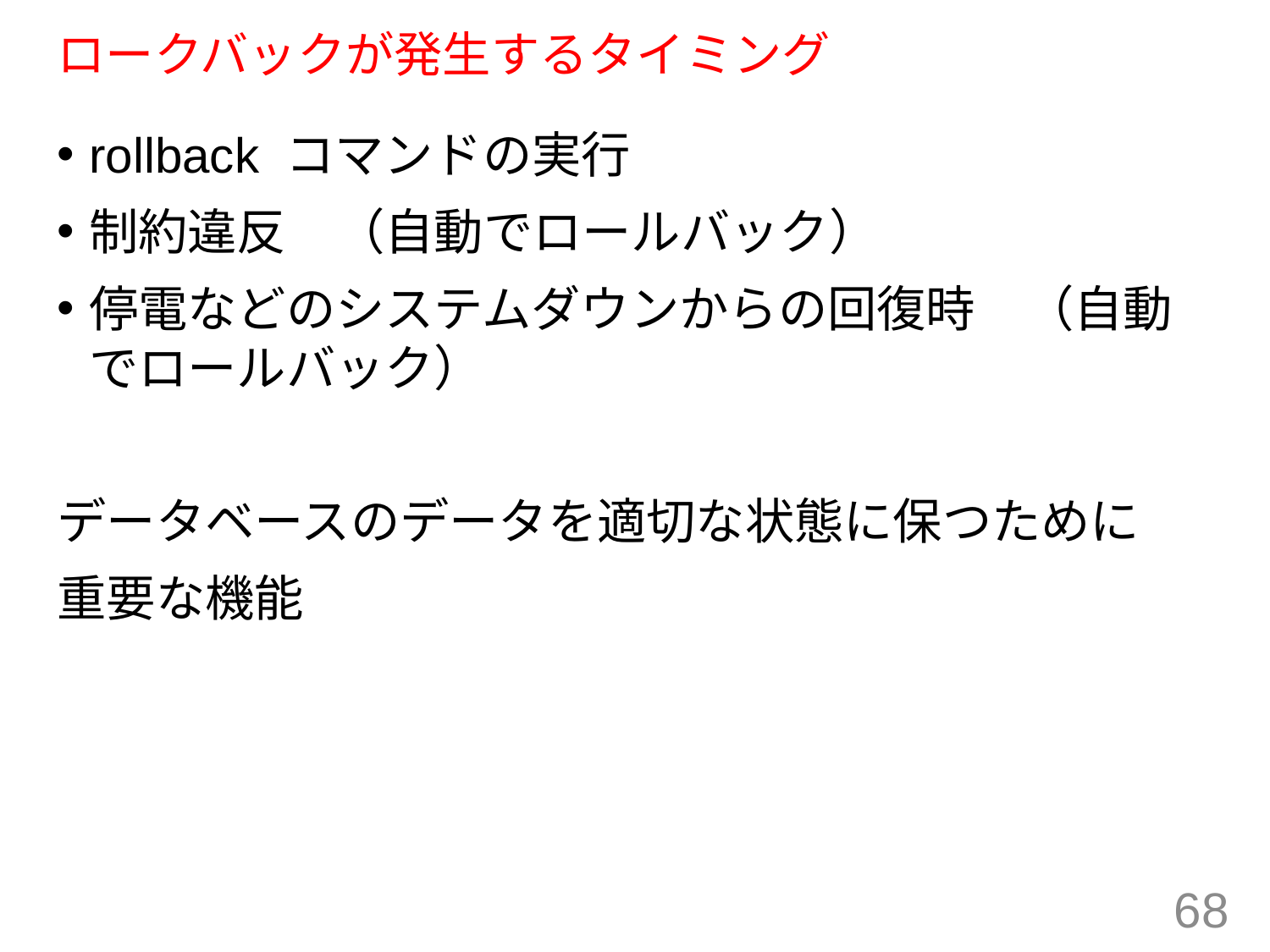

# ロークバックが発生するタイミング
rollback コマンドの実行
制約違反　（自動でロールバック）
停電などのシステムダウンからの回復時　（自動でロールバック）

データベースのデータを適切な状態に保つために
重要な機能
68